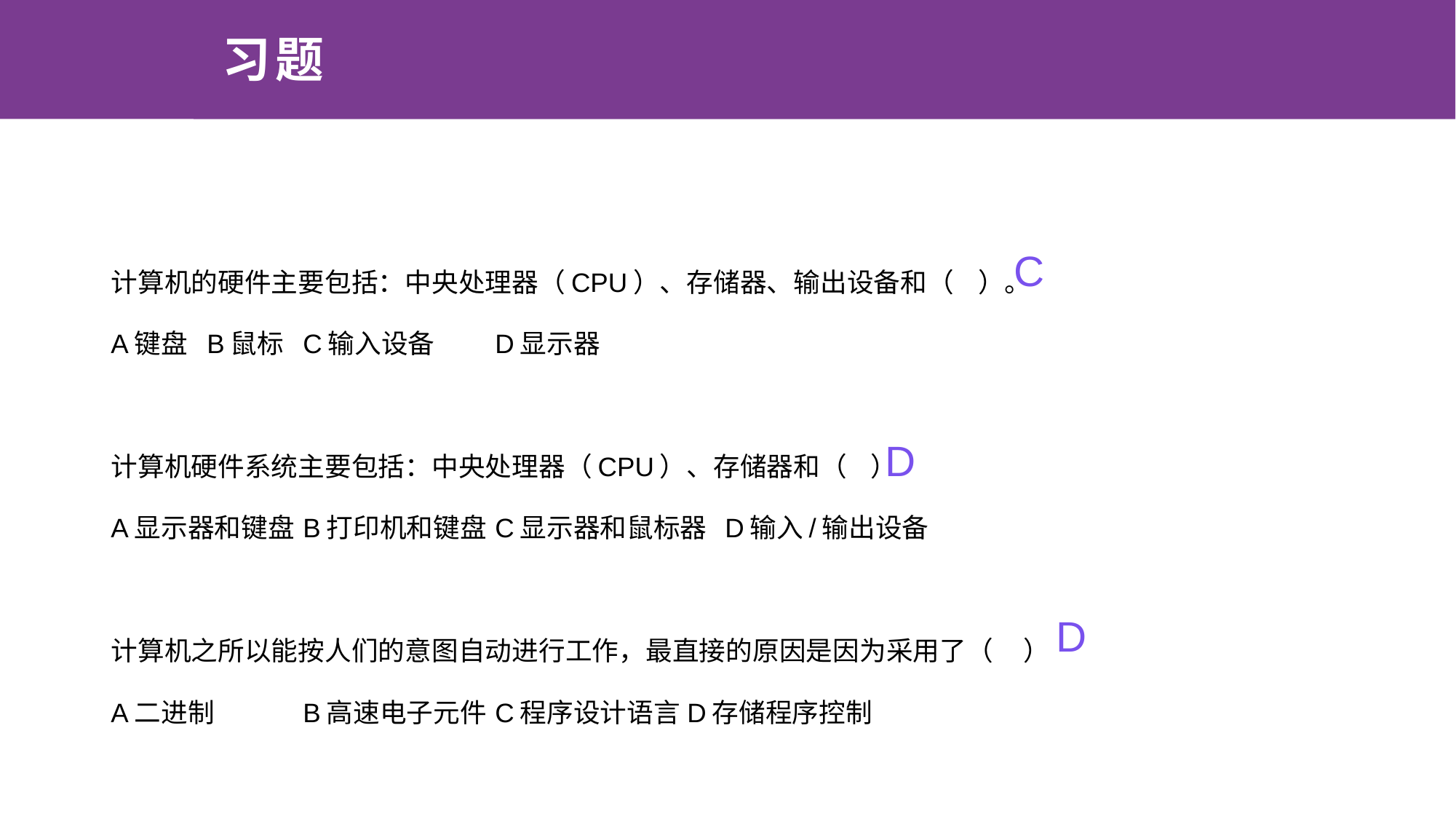

# 习题
C
计算机的硬件主要包括：中央处理器（CPU）、存储器、输出设备和（    ）。
A键盘	B鼠标		C输入设备	D显示器

计算机硬件系统主要包括：中央处理器（CPU）、存储器和（    ）
A显示器和键盘	B打印机和键盘	C显示器和鼠标器  D输入/输出设备

计算机之所以能按人们的意图自动进行工作，最直接的原因是因为采用了（     ）
A二进制	B高速电子元件	C程序设计语言	D存储程序控制

D
D